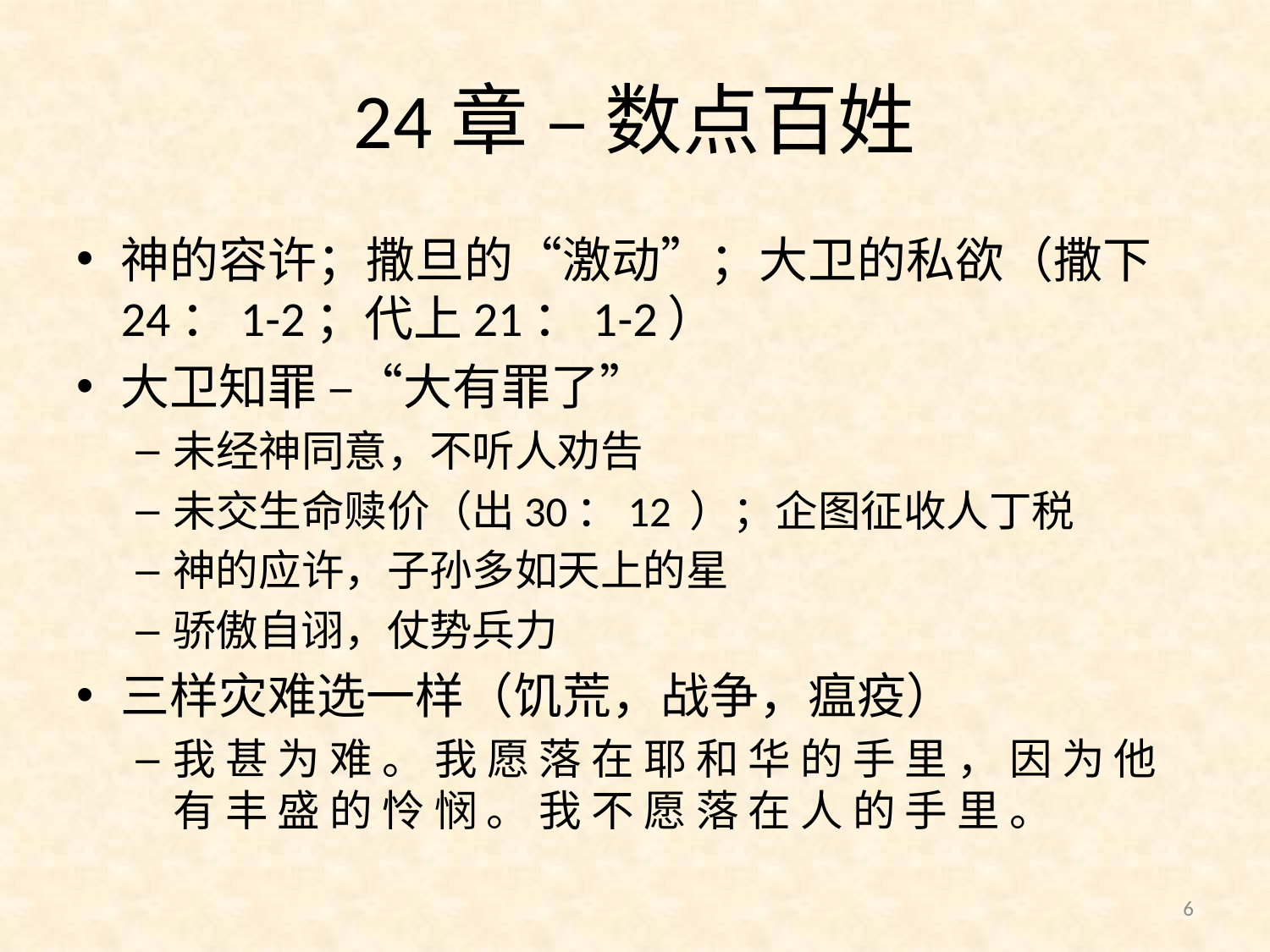

# 24章 – 数点百姓
神的容许；撒旦的“激动”；大卫的私欲（撒下24：1-2；代上21：1-2）
大卫知罪 –“大有罪了”
未经神同意，不听人劝告
未交生命赎价（出30：12 ）；企图征收人丁税
神的应许，子孙多如天上的星
骄傲自诩，仗势兵力
三样灾难选一样（饥荒，战争，瘟疫）
我 甚 为 难 。 我 愿 落 在 耶 和 华 的 手 里 ， 因 为 他 有 丰 盛 的 怜 悯 。 我 不 愿 落 在 人 的 手 里 。
6